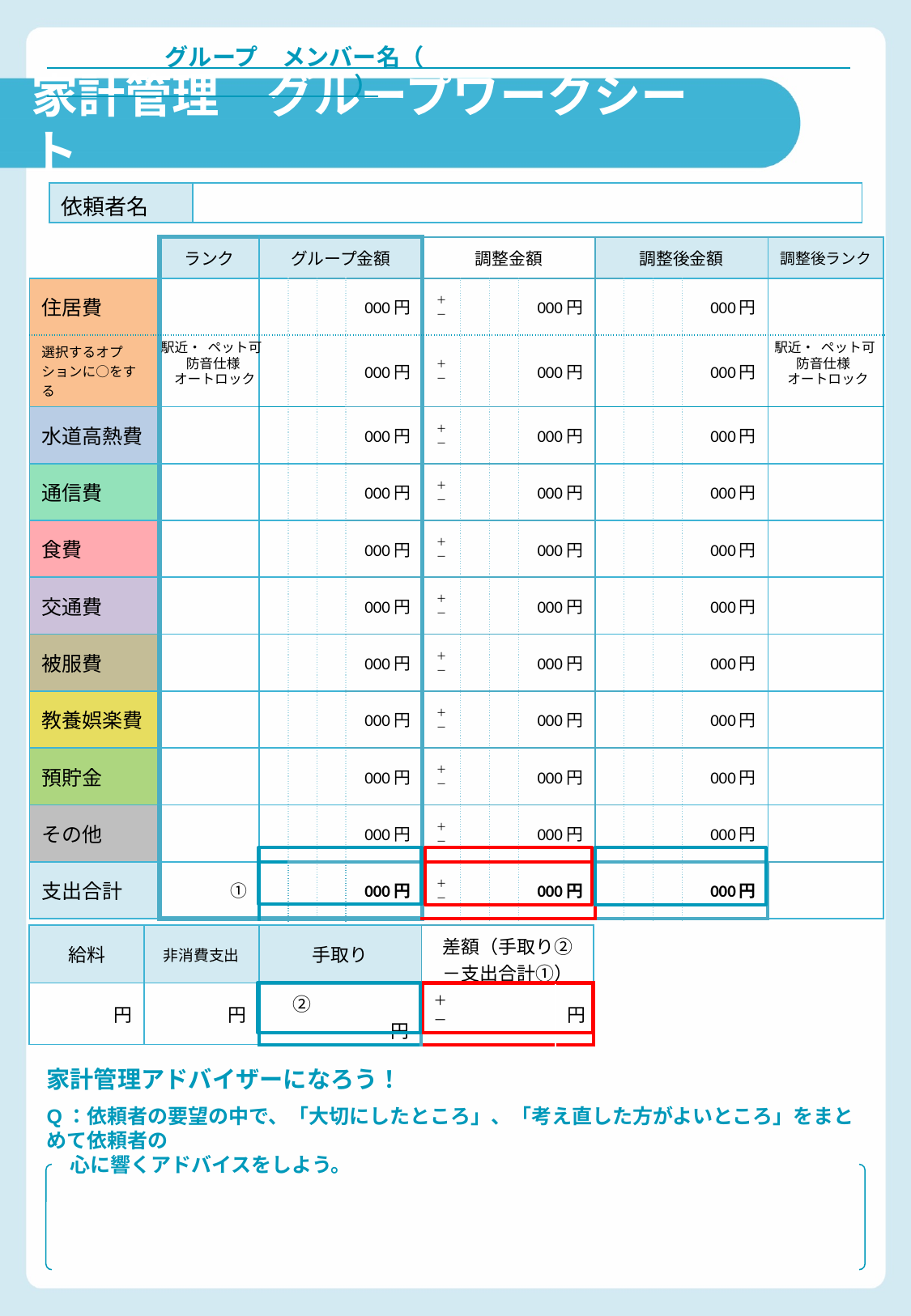

グループ　メンバー名（　　　　　　　　　　　　　　　　　　　　　　　　　　　　　　　）
# 家計管理　グループワークシート
| 依頼者名 |  |  |
| --- | --- | --- |
|  | ランク | グループ金額 |  |  |  | 調整金額 |  |  |  | 調整後金額 |  |  |  | 調整後ランク |
| --- | --- | --- | --- | --- | --- | --- | --- | --- | --- | --- | --- | --- | --- | --- |
| 住居費 |  |  |  |  | 000円 | ＋ － |  |  | 000円 |  |  |  | 000円 |  |
| 選択するオプションに○をする |  |  |  |  | 000円 | ＋ － |  |  | 000円 |  |  |  | 000円 |  |
| 水道高熱費 |  |  |  |  | 000円 | ＋ － |  |  | 000円 |  |  |  | 000円 |  |
| 通信費 |  |  |  |  | 000円 | ＋ － |  |  | 000円 |  |  |  | 000円 |  |
| 食費 |  |  |  |  | 000円 | ＋ － |  |  | 000円 |  |  |  | 000円 |  |
| 交通費 |  |  |  |  | 000円 | ＋ － |  |  | 000円 |  |  |  | 000円 |  |
| 被服費 |  |  |  |  | 000円 | ＋ － |  |  | 000円 |  |  |  | 000円 |  |
| 教養娯楽費 |  |  |  |  | 000円 | ＋ － |  |  | 000円 |  |  |  | 000円 |  |
| 預貯金 |  |  |  |  | 000円 | ＋ － |  |  | 000円 |  |  |  | 000円 |  |
| その他 |  |  |  |  | 000円 | ＋ － |  |  | 000円 |  |  |  | 000円 |  |
| 支出合計 | ① |  |  |  | 000円 | ＋ － |  |  | 000円 |  |  |  | 000円 |  |
駅近・  ペット可
 防音仕様
 オートロック
駅近・  ペット可
防音仕様
 オートロック

| 給料 | 非消費支出 | 手取り | 差額（手取り②－支出合計①） |  |
| --- | --- | --- | --- | --- |
| 円 | 円 | ②　　　　　 　　円 | ＋ － | 円 |

家計管理アドバイザーになろう！
Q：依頼者の要望の中で、「大切にしたところ」、「考え直した方がよいところ」をまとめて依頼者の
    心に響くアドバイスをしよう。